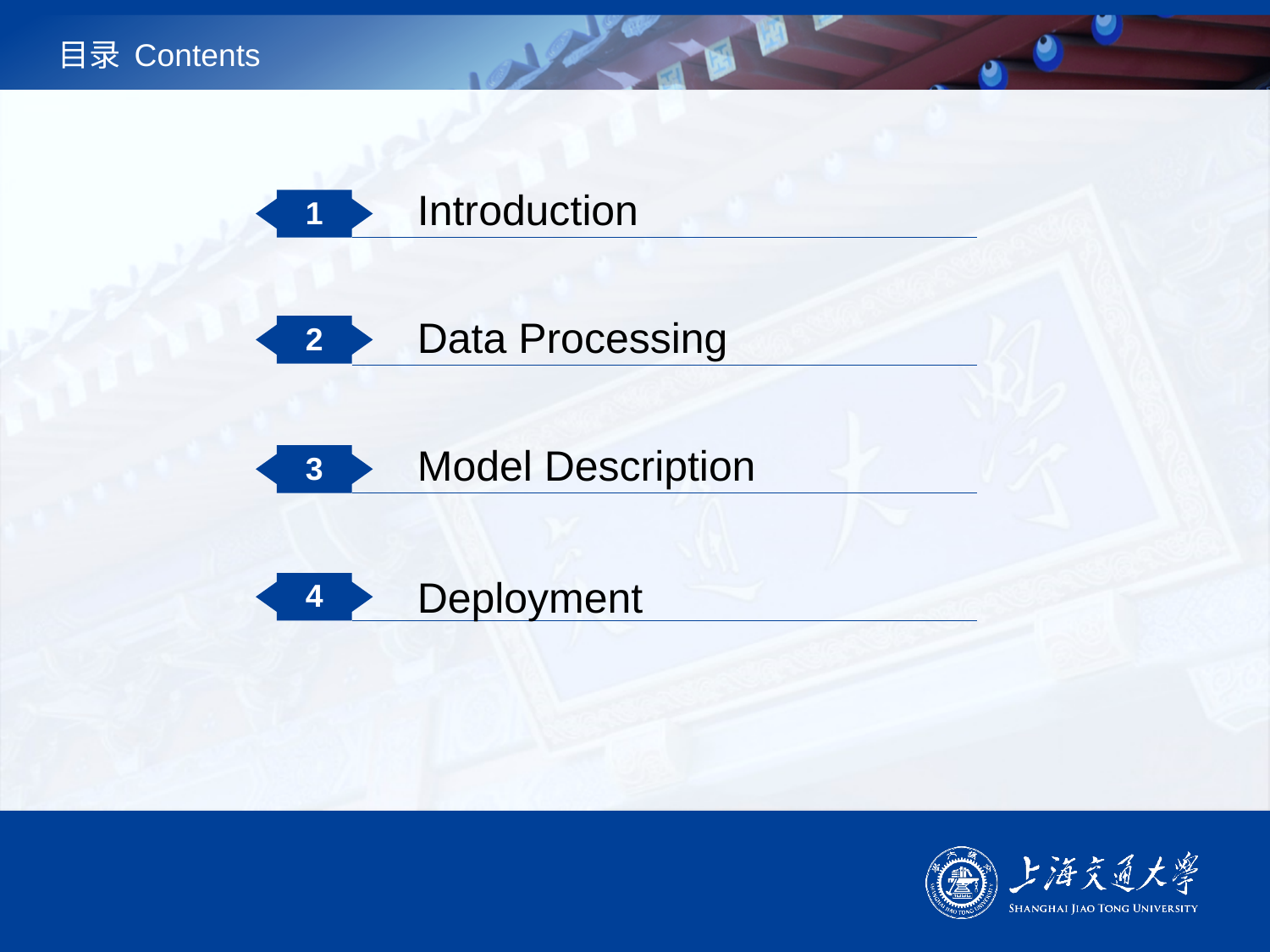

# 目录 Contents
Introduction
1

Data Processing
2

Model Description
3

4

Deployment